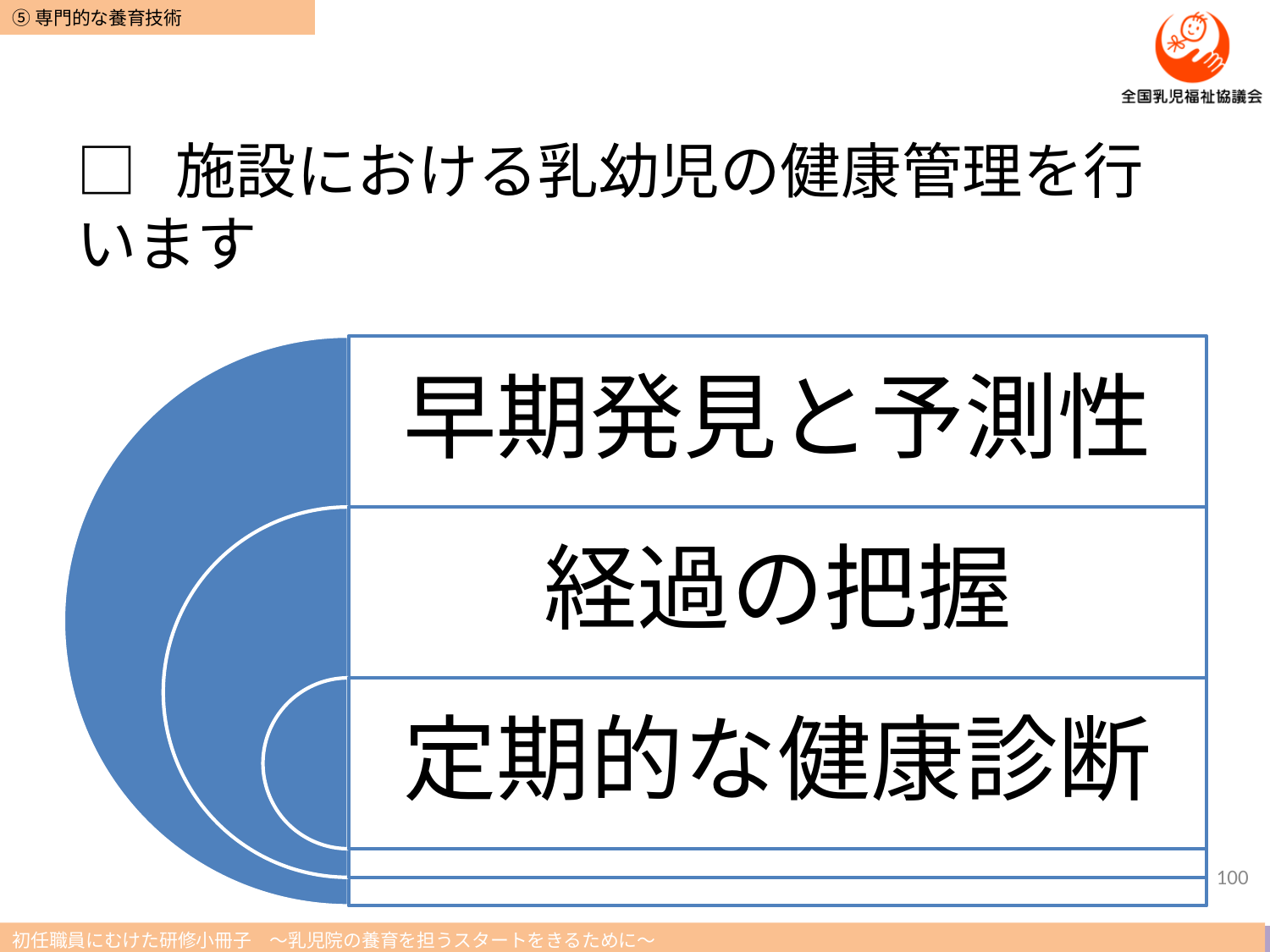

# □	施設における乳幼児の健康管理を行います
早期発見と予測性
経過の把握
定期的な健康診断
100